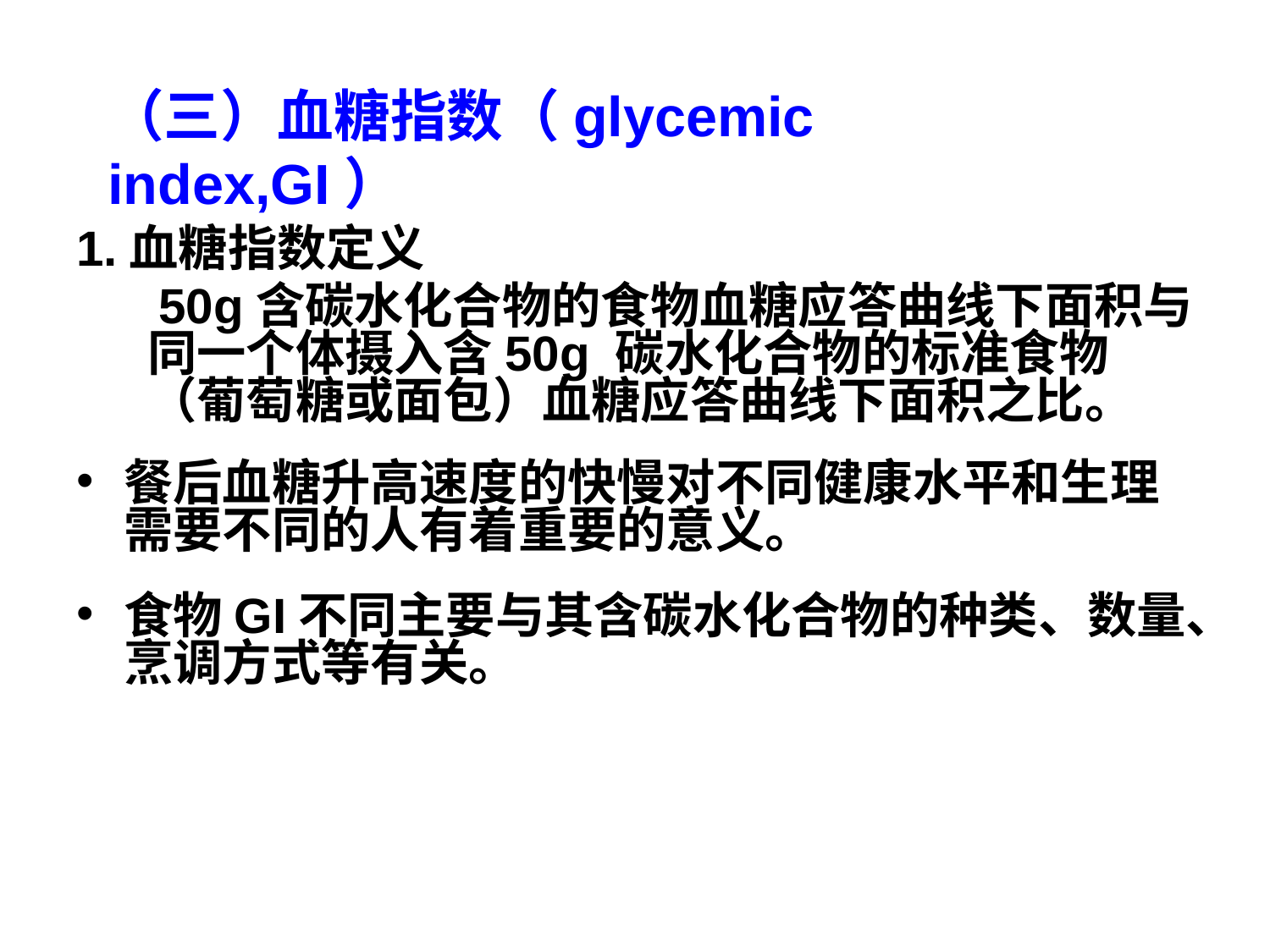

（三）血糖指数（glycemic index,GI）

1.血糖指数定义
      50g含碳水化合物的食物血糖应答曲线下面积与同一个体摄入含50g 碳水化合物的标准食物（葡萄糖或面包）血糖应答曲线下面积之比。

餐后血糖升高速度的快慢对不同健康水平和生理需要不同的人有着重要的意义。

食物GI不同主要与其含碳水化合物的种类、数量、烹调方式等有关。